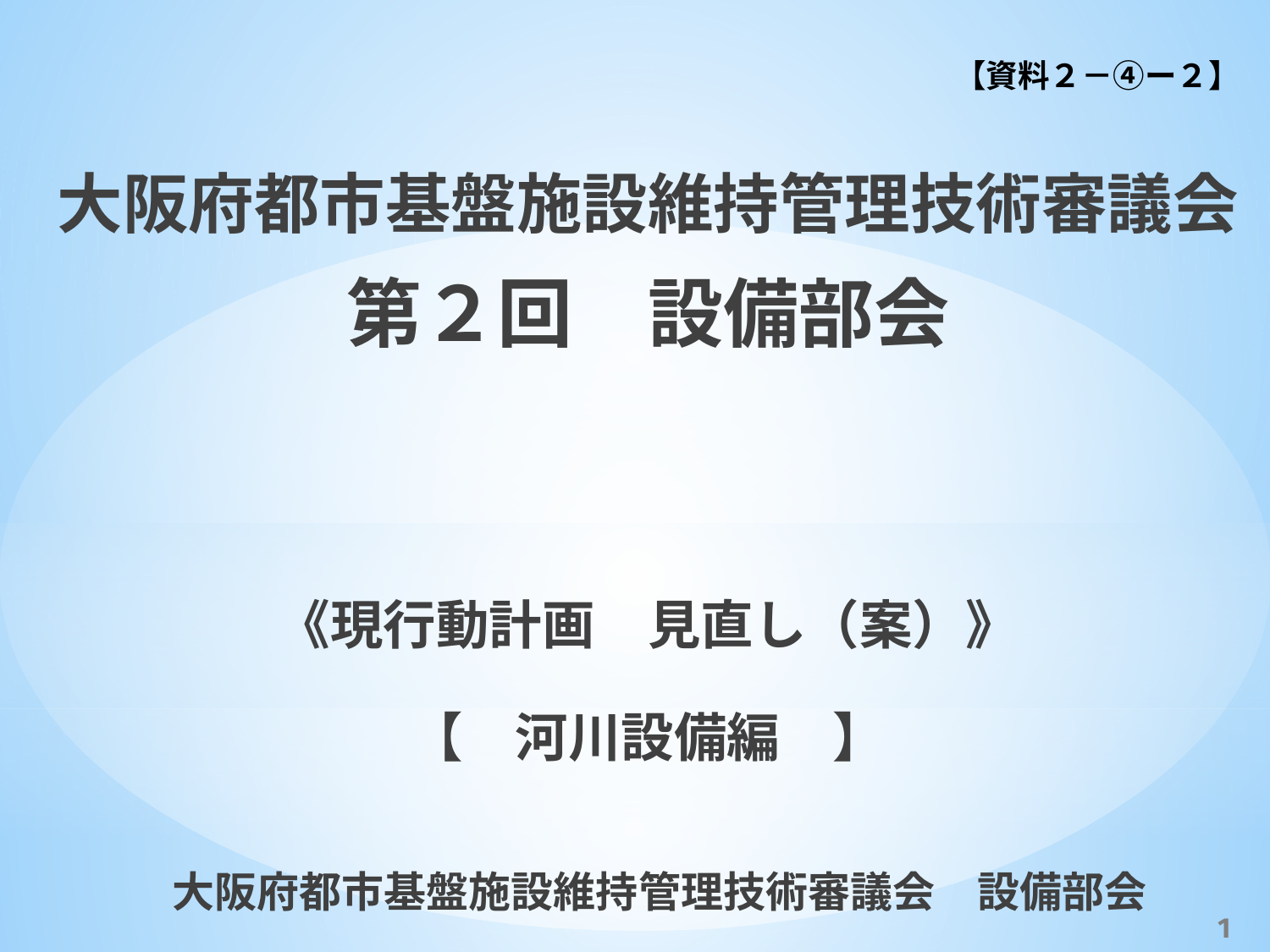

【資料２－④ー２】
大阪府都市基盤施設維持管理技術審議会
第２回　設備部会
《現行動計画　見直し（案）》
【　河川設備編　】
　大阪府都市基盤施設維持管理技術審議会　設備部会
1